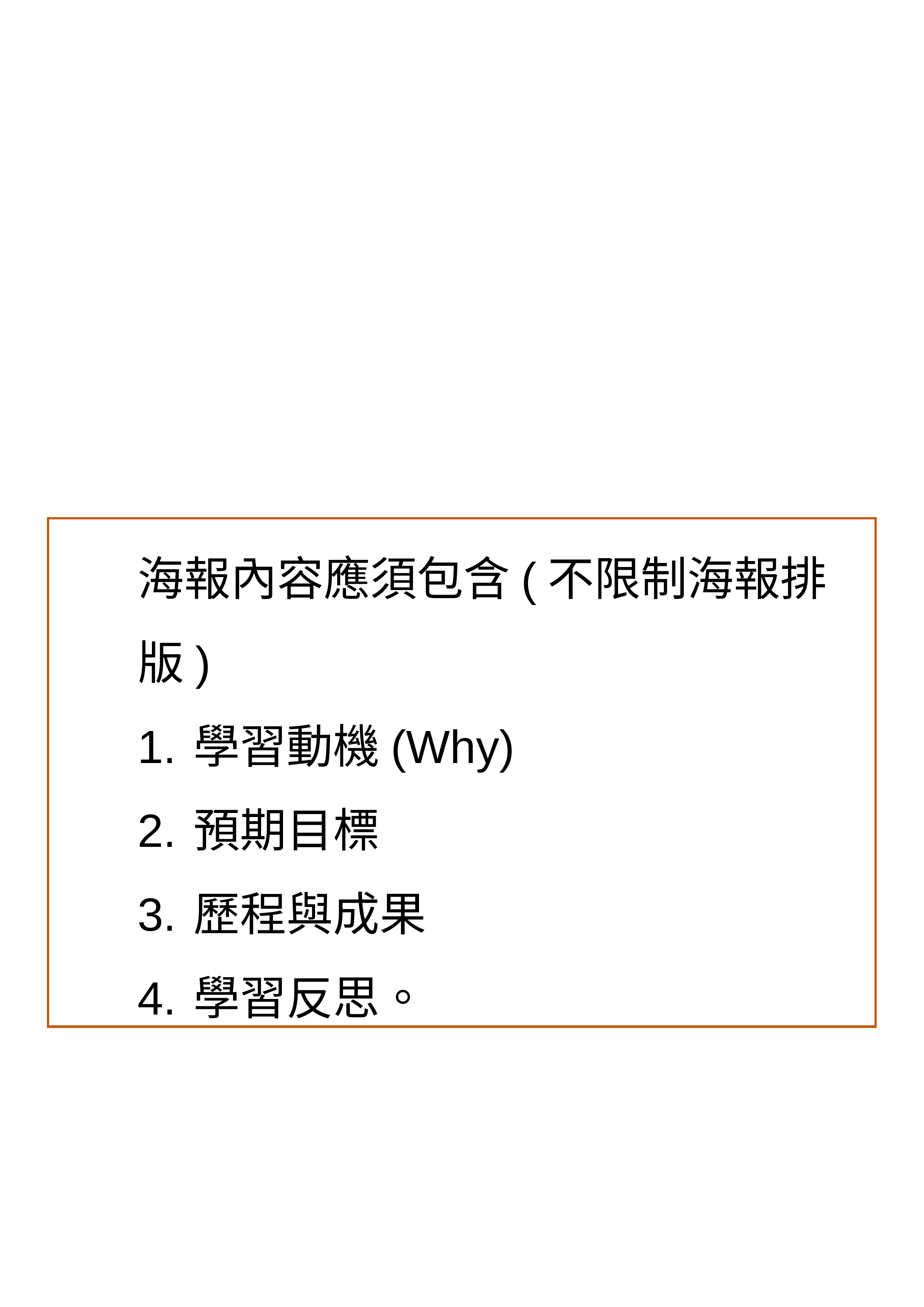

海報內容應須包含(不限制海報排版)
學習動機(Why)
預期目標
歷程與成果
學習反思。